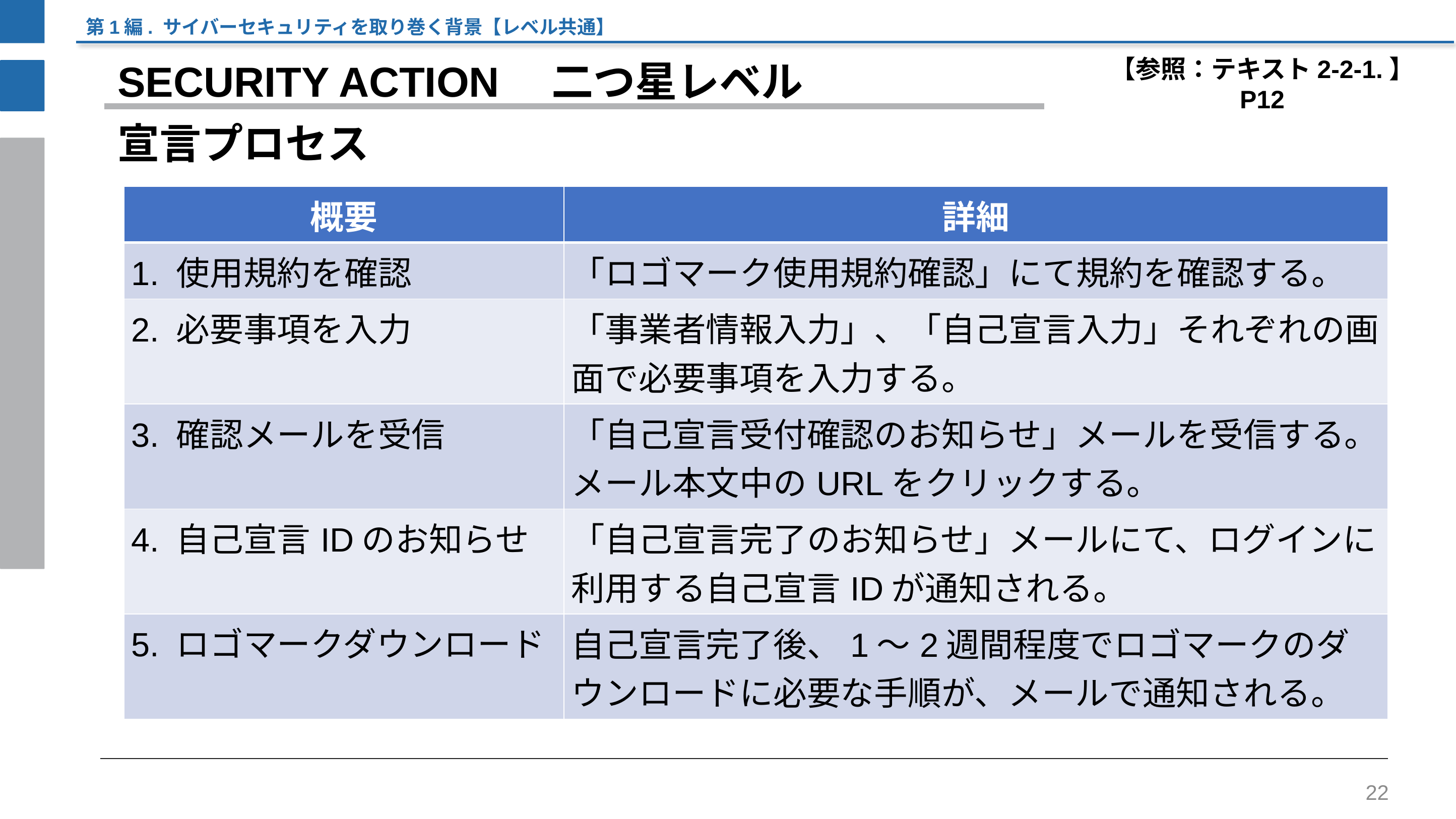

第1編. サイバーセキュリティを取り巻く背景【レベル共通】
【参照：テキスト2-2-1.】
P12
SECURITY ACTION　二つ星レベル
宣言プロセス
| 概要 | 詳細 |
| --- | --- |
| 1. 使用規約を確認 | 「ロゴマーク使用規約確認」にて規約を確認する。 |
| 2. 必要事項を入力 | 「事業者情報入力」、「自己宣言入力」それぞれの画面で必要事項を入力する。 |
| 3. 確認メールを受信 | 「自己宣言受付確認のお知らせ」メールを受信する。 メール本文中のURLをクリックする。 |
| 4. 自己宣言IDのお知らせ | 「自己宣言完了のお知らせ」メールにて、ログインに利用する自己宣言IDが通知される。 |
| 5. ロゴマークダウンロード | 自己宣言完了後、1～2週間程度でロゴマークのダウンロードに必要な手順が、メールで通知される。 |
22